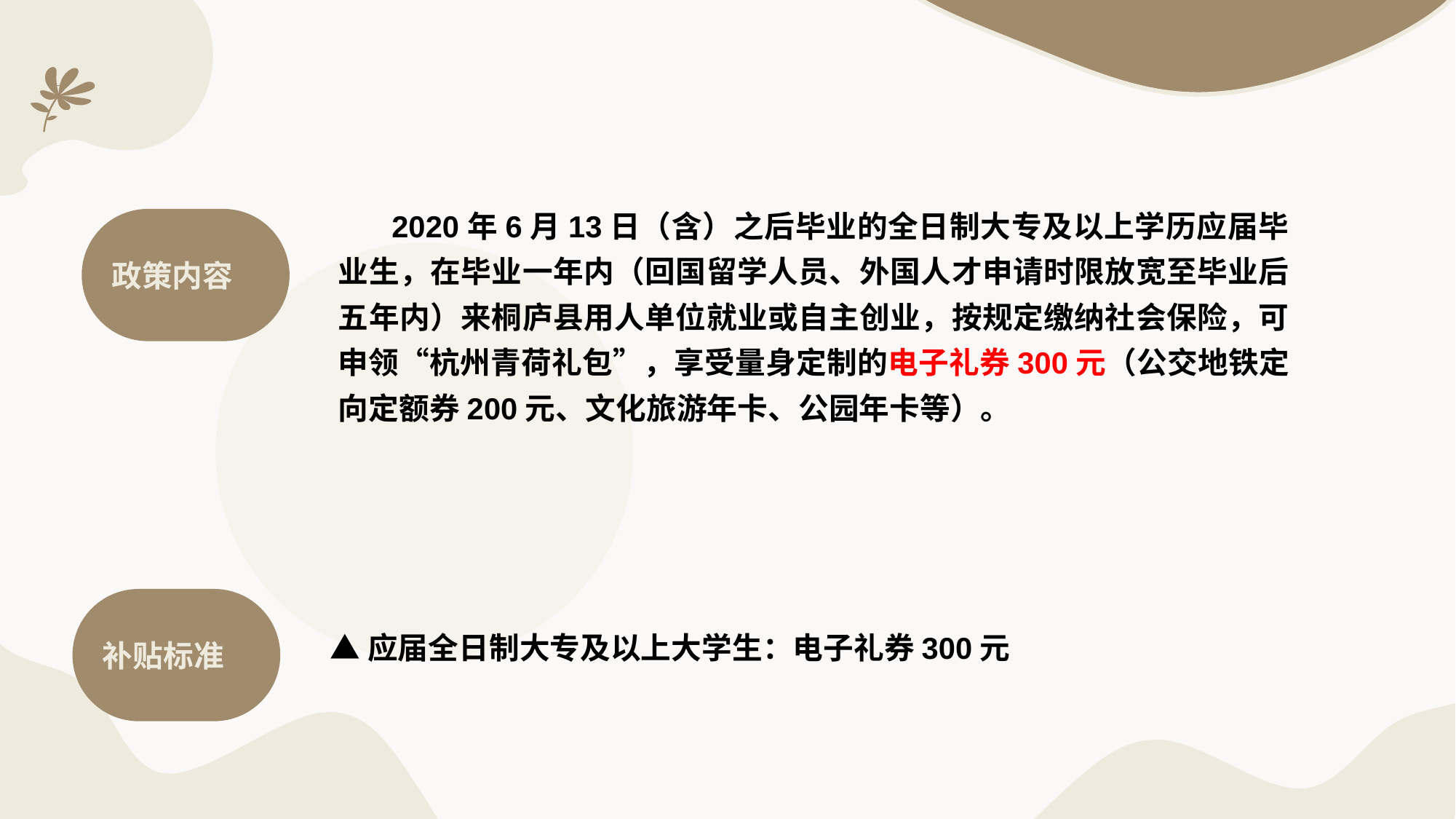

2020年6月13日（含）之后毕业的全日制大专及以上学历应届毕业生，在毕业一年内（回国留学人员、外国人才申请时限放宽至毕业后五年内）来桐庐县用人单位就业或自主创业，按规定缴纳社会保险，可申领“杭州青荷礼包”，享受量身定制的电子礼券300元（公交地铁定向定额券200元、文化旅游年卡、公园年卡等）。
政策内容

补贴标准
▲应届全日制大专及以上大学生：电子礼券300元